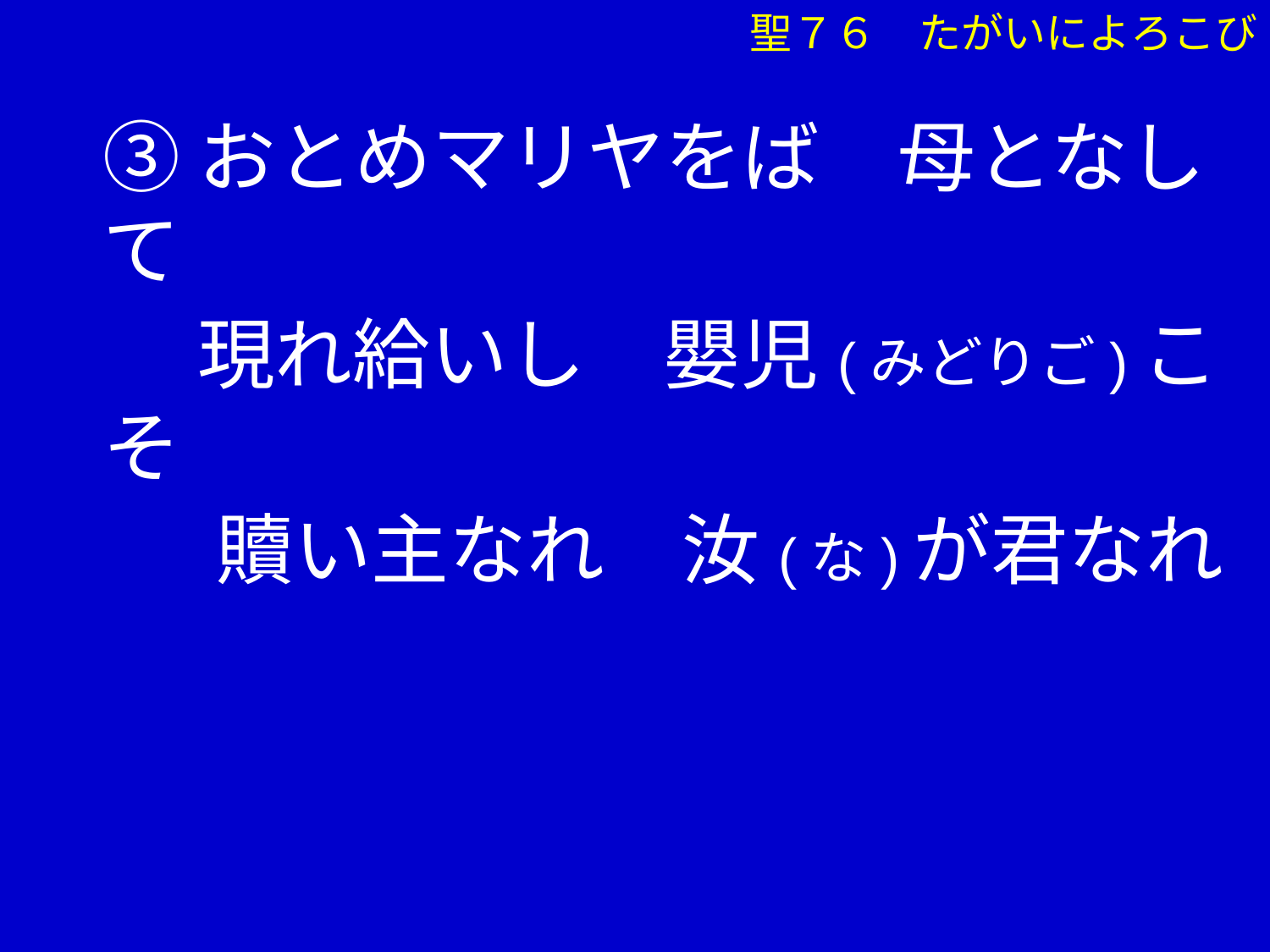

聖７６　たがいによろこび
③おとめマリヤをば　母となして
　 現れ給いし　嬰児(みどりご)こそ
 　贖い主なれ　汝(な)が君なれ